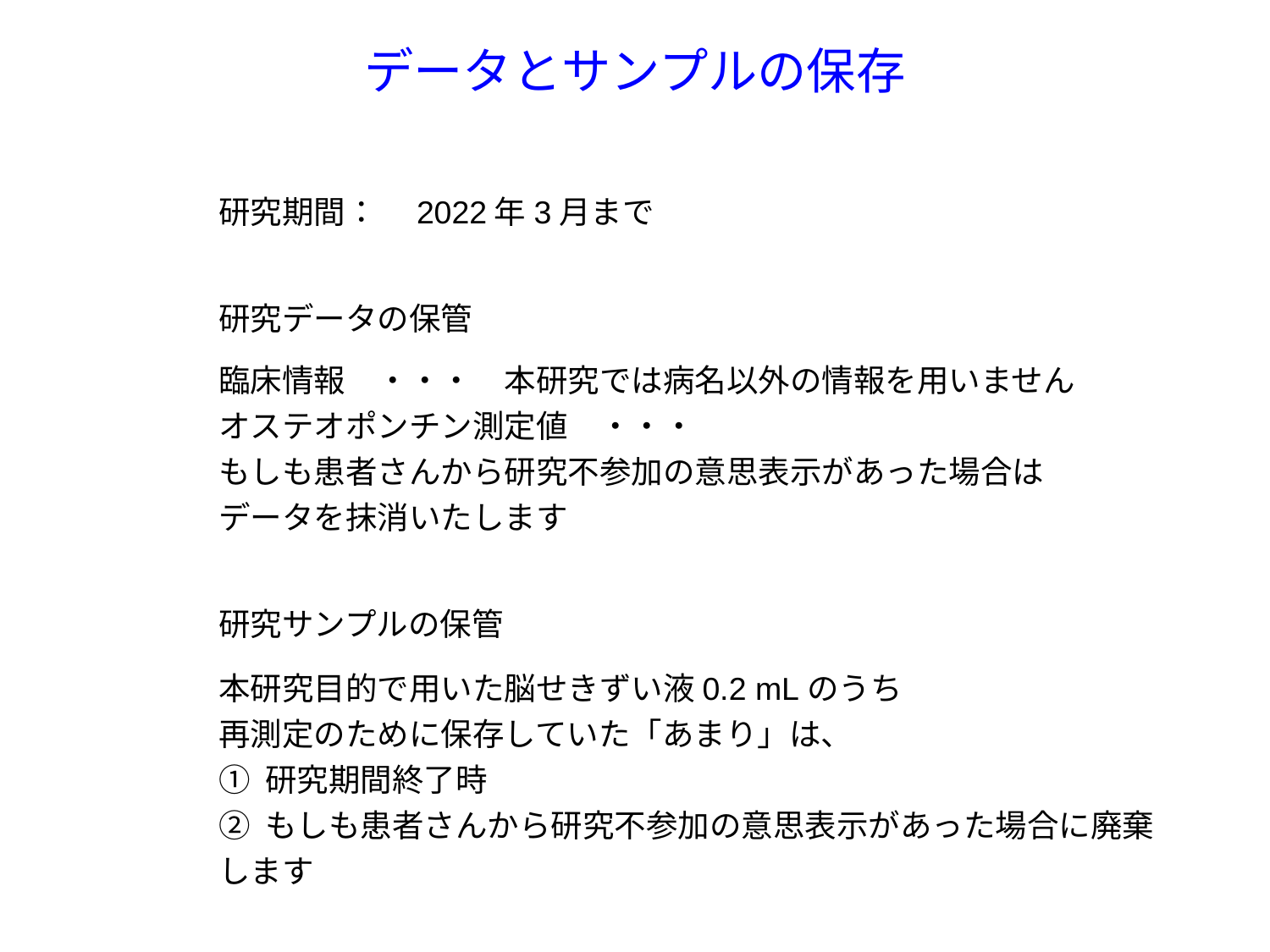

データとサンプルの保存
研究期間：　2022年3月まで
研究データの保管
臨床情報　・・・　本研究では病名以外の情報を用いません
オステオポンチン測定値　・・・
もしも患者さんから研究不参加の意思表示があった場合は
データを抹消いたします
研究サンプルの保管
本研究目的で用いた脳せきずい液0.2 mLのうち
再測定のために保存していた「あまり」は、
① 研究期間終了時
② もしも患者さんから研究不参加の意思表示があった場合に廃棄します